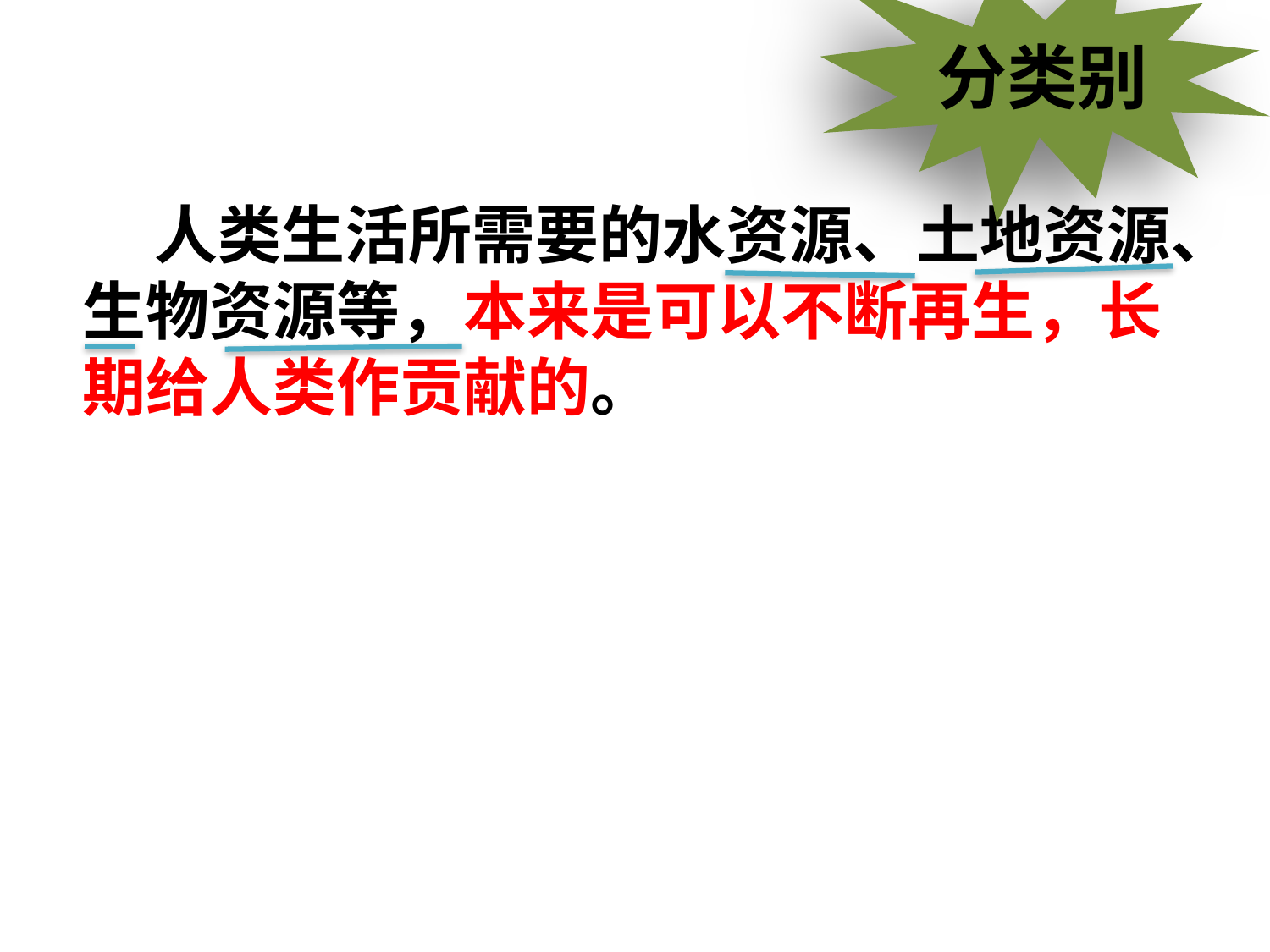

分类别
    人类生活所需要的水资源、土地资源、生物资源等，本来是可以不断再生，长期给人类作贡献的。